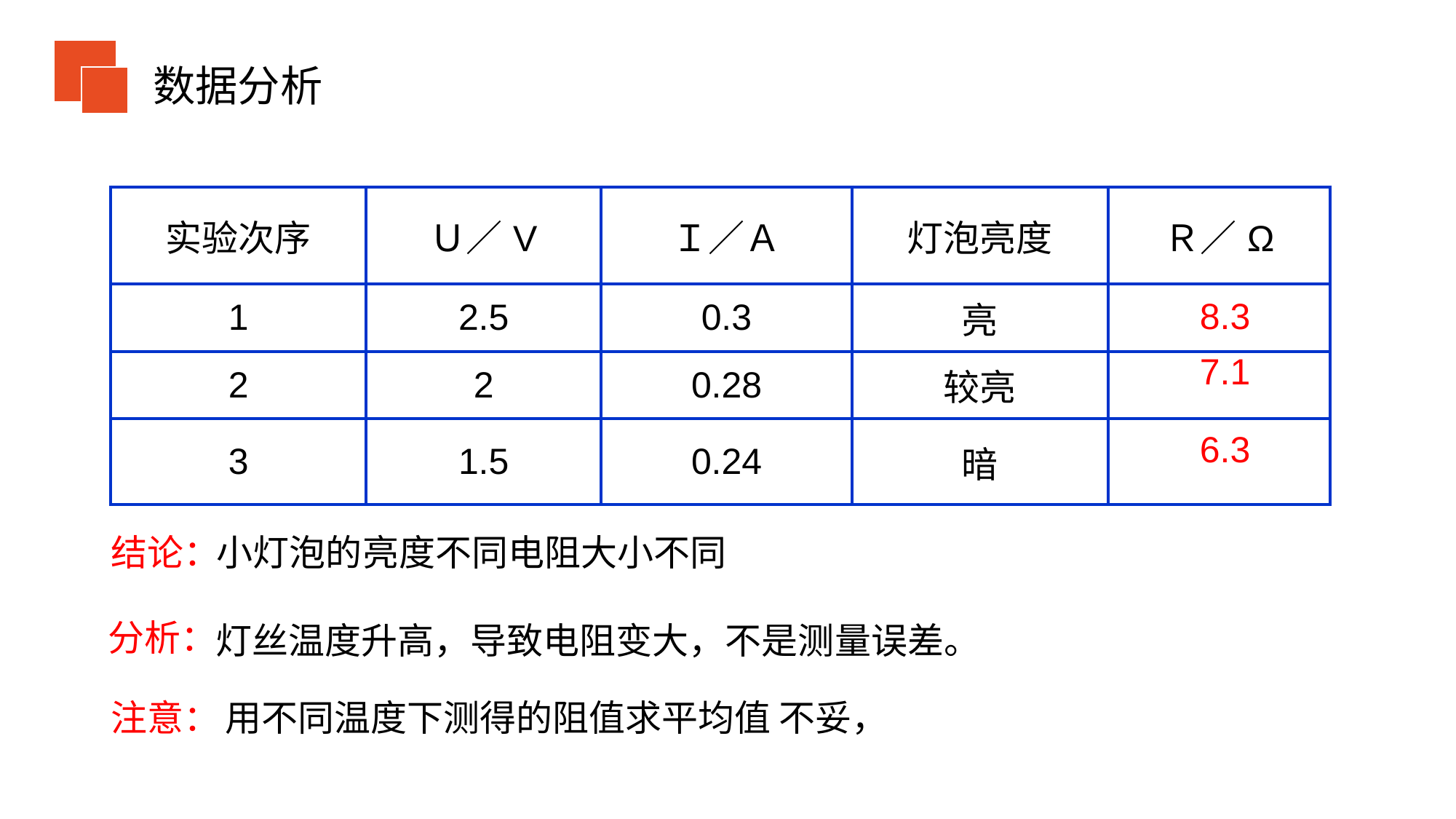

数据分析
| 实验次序 | Ｕ／V | Ｉ／Ａ | 灯泡亮度 | Ｒ／Ω |
| --- | --- | --- | --- | --- |
| 1 | 2.5 | 0.3 | 亮 |  |
| 2 | 2 | 0.28 | 较亮 |  |
| 3 | 1.5 | 0.24 | 暗 |  |
8.3
7.1
6.3
结论：
小灯泡的亮度不同电阻大小不同
分析：
灯丝温度升高，导致电阻变大，不是测量误差。
注意：
用不同温度下测得的阻值求平均值 不妥，